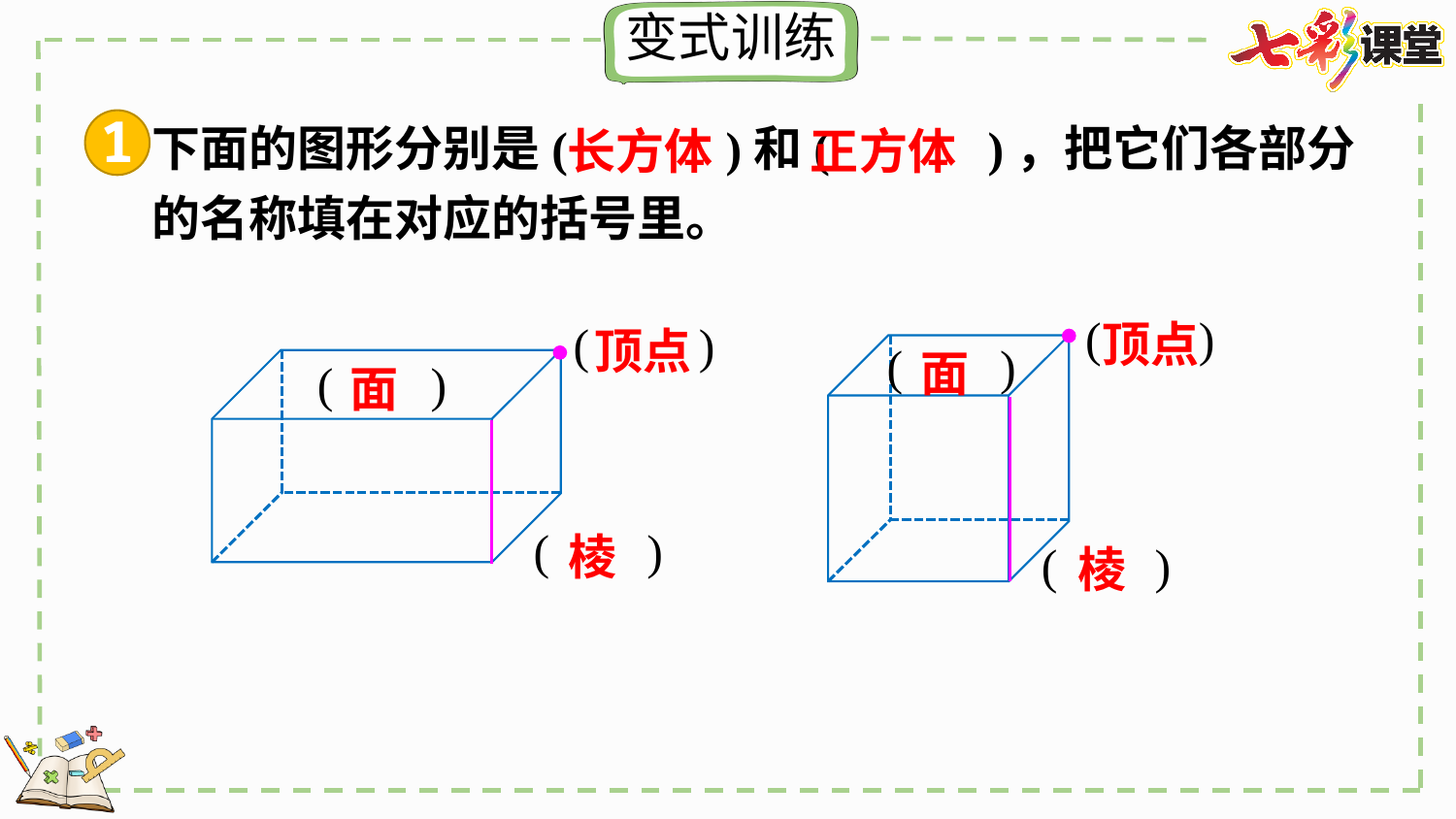

1

下面的图形分别是(             )和(             )，把它们各部分的名称填在对应的括号里。
长方体
正方体
  (        )
顶点
  (         )
顶点
  (        )
面

  (        )

面

  (        )
棱
  (        )
棱